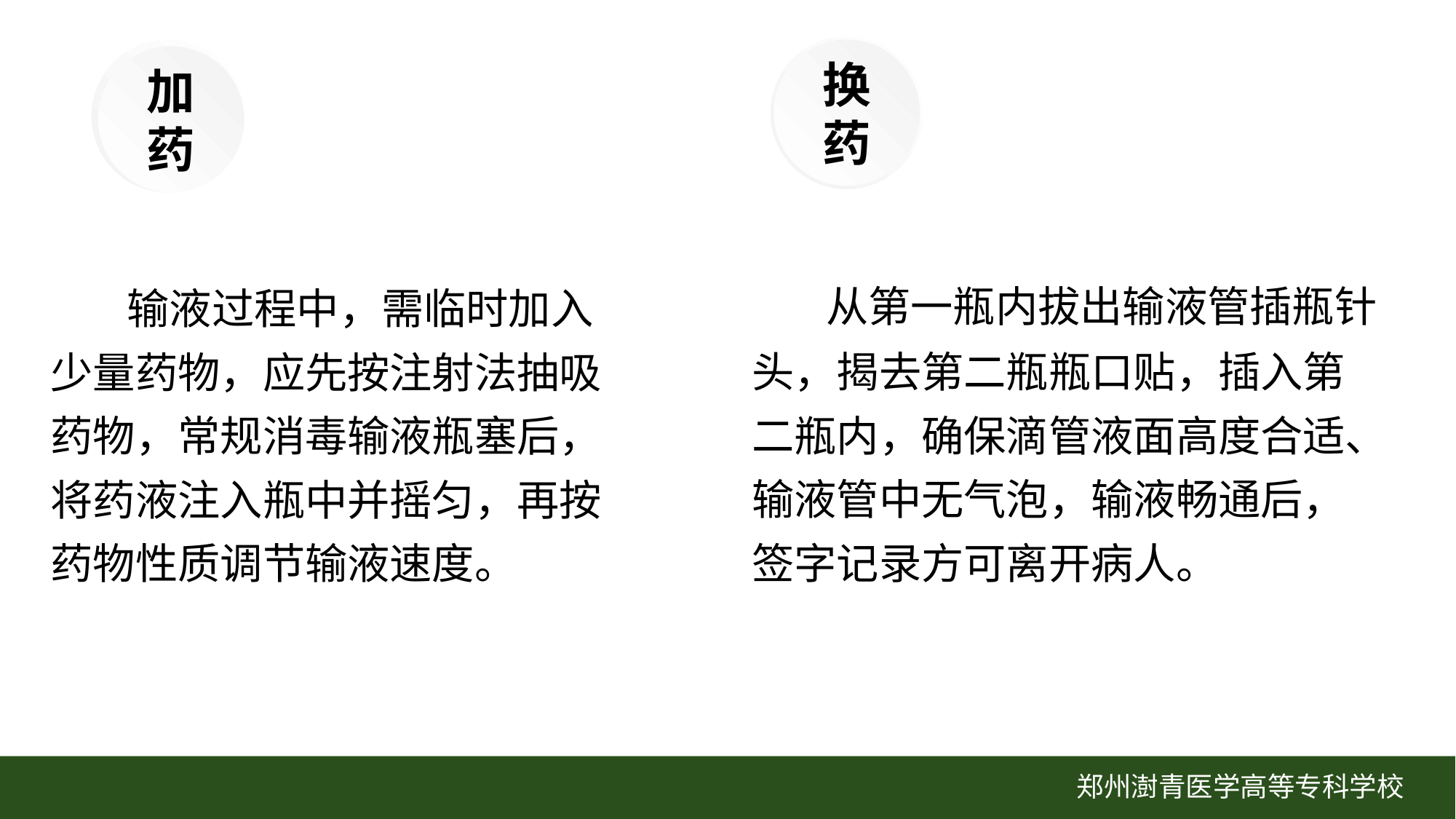

换药

加药
     从第一瓶内拔出输液管插瓶针头，揭去第二瓶瓶口贴，插入第二瓶内，确保滴管液面高度合适、输液管中无气泡，输液畅通后，签字记录方可离开病人。
       输液过程中，需临时加入少量药物，应先按注射法抽吸药物，常规消毒输液瓶塞后，将药液注入瓶中并摇匀，再按药物性质调节输液速度。
郑州澍青医学高等专科学校